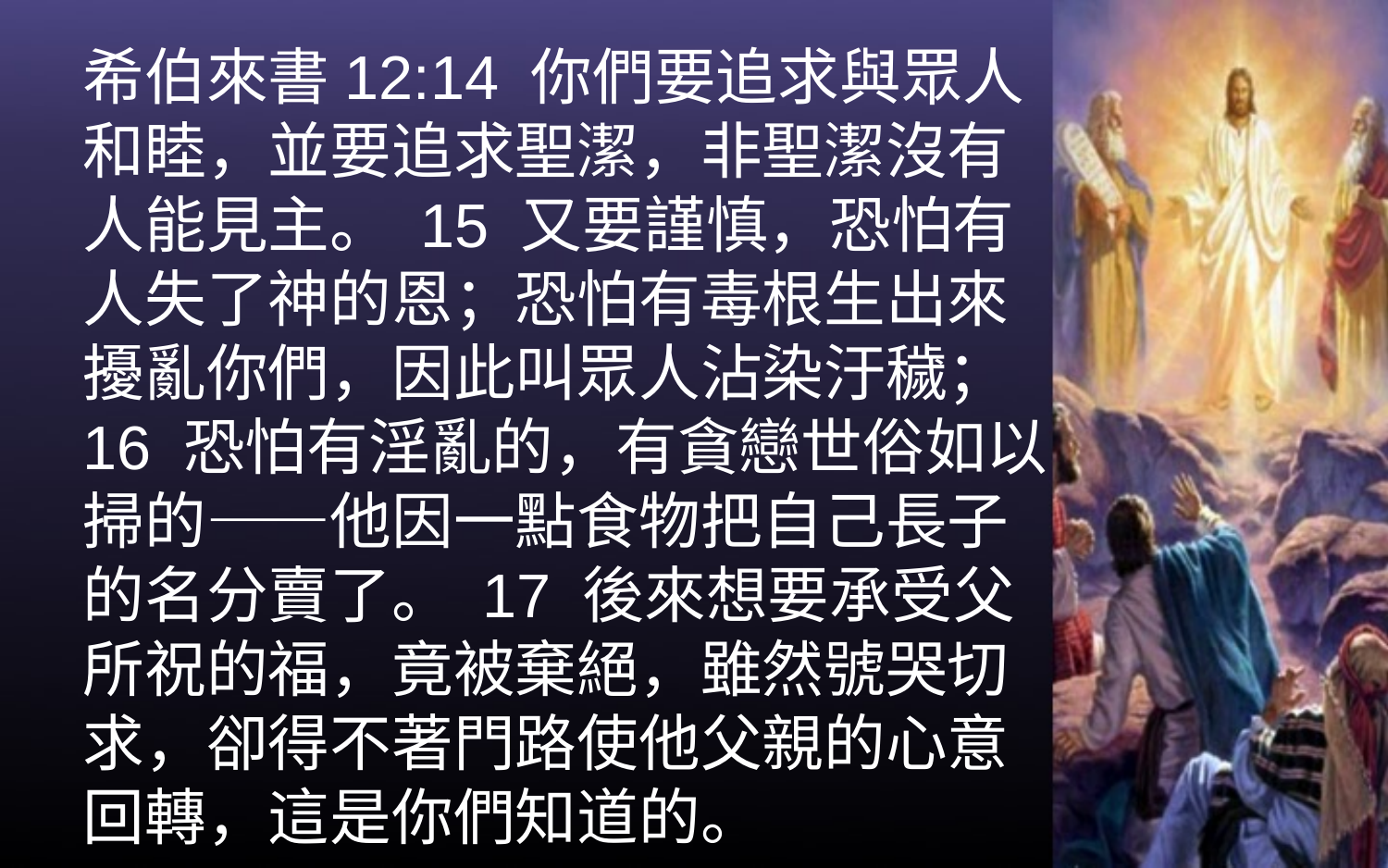

希伯來書12:14 你們要追求與眾人和睦，並要追求聖潔，非聖潔沒有人能見主。 15 又要謹慎，恐怕有人失了神的恩；恐怕有毒根生出來擾亂你們，因此叫眾人沾染汙穢； 16 恐怕有淫亂的，有貪戀世俗如以掃的——他因一點食物把自己長子的名分賣了。 17 後來想要承受父所祝的福，竟被棄絕，雖然號哭切求，卻得不著門路使他父親的心意回轉，這是你們知道的。